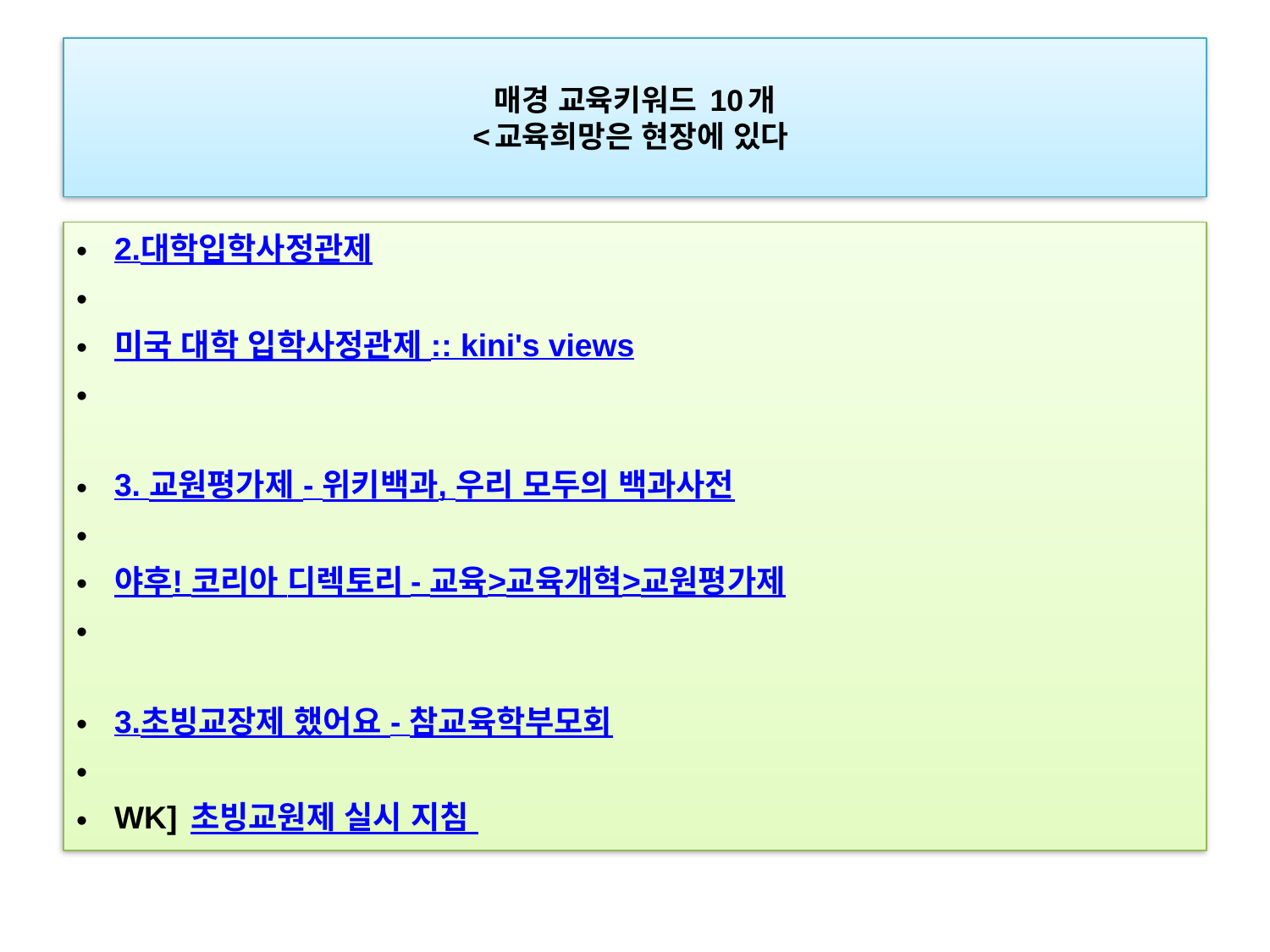

# 매경 교육키워드 10개 <교육희망은 현장에 있다
2.대학입학사정관제

미국 대학 입학사정관제 :: kini's views

3. 교원평가제 - 위키백과, 우리 모두의 백과사전

야후! 코리아 디렉토리 - 교육>교육개혁>교원평가제

3.초빙교장제 했어요 - 참교육학부모회

WK] 초빙교원제 실시 지침